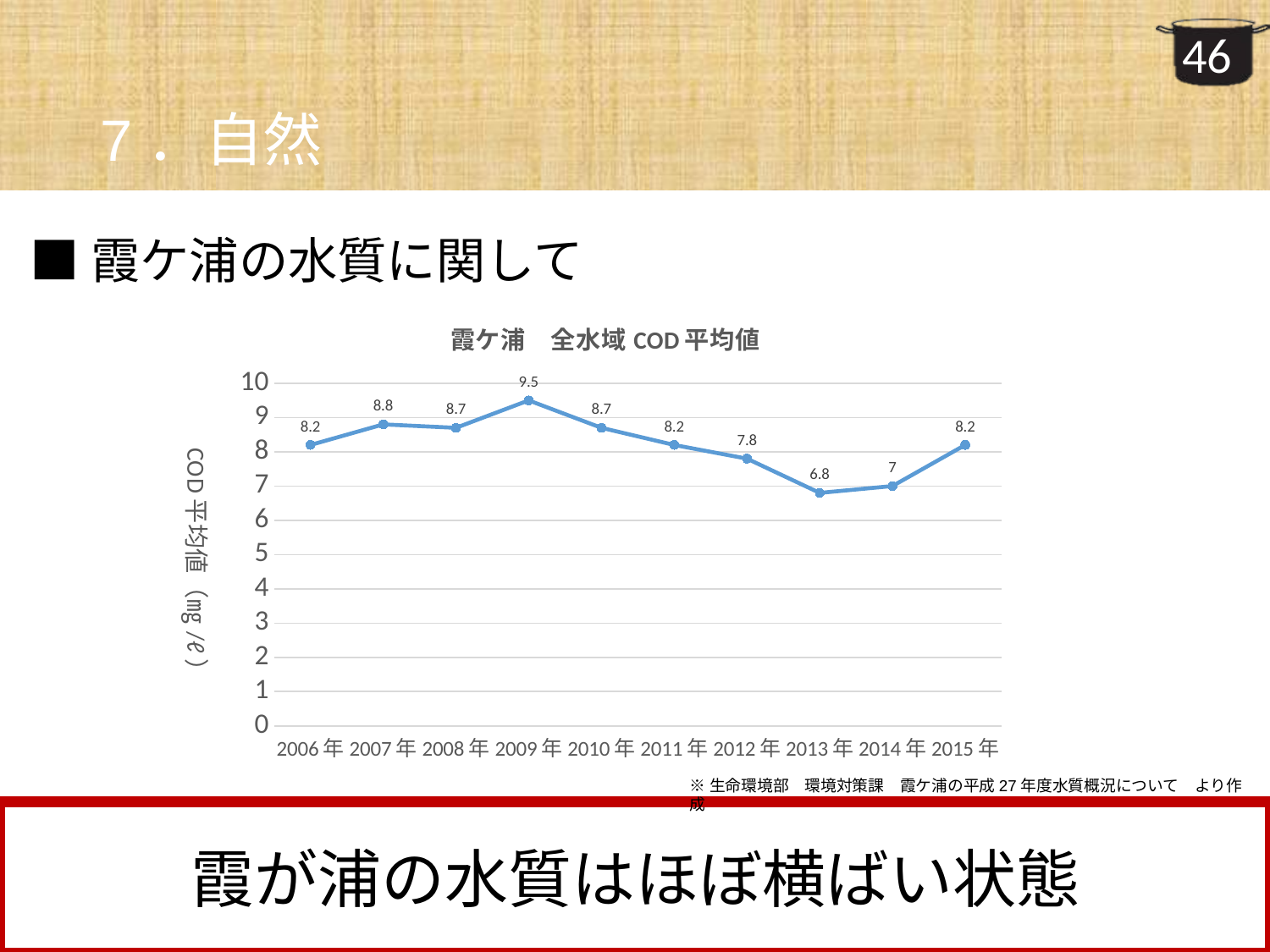

7．自然
■霞ケ浦の水質に関して

### Chart: 霞ケ浦　全水域COD平均値

| Category | 全水域平均 |
|---|---|
| 2006年 | 8.2 |
| 2007年 | 8.8 |
| 2008年 | 8.7 |
| 2009年 | 9.5 |
| 2010年 | 8.7 |
| 2011年 | 8.2 |
| 2012年 | 7.8 |
| 2013年 | 6.8 |
| 2014年 | 7.0 |
| 2015年 | 8.2 |
※生命環境部　環境対策課　霞ケ浦の平成27年度水質概況について　より作成
霞が浦の水質はほぼ横ばい状態